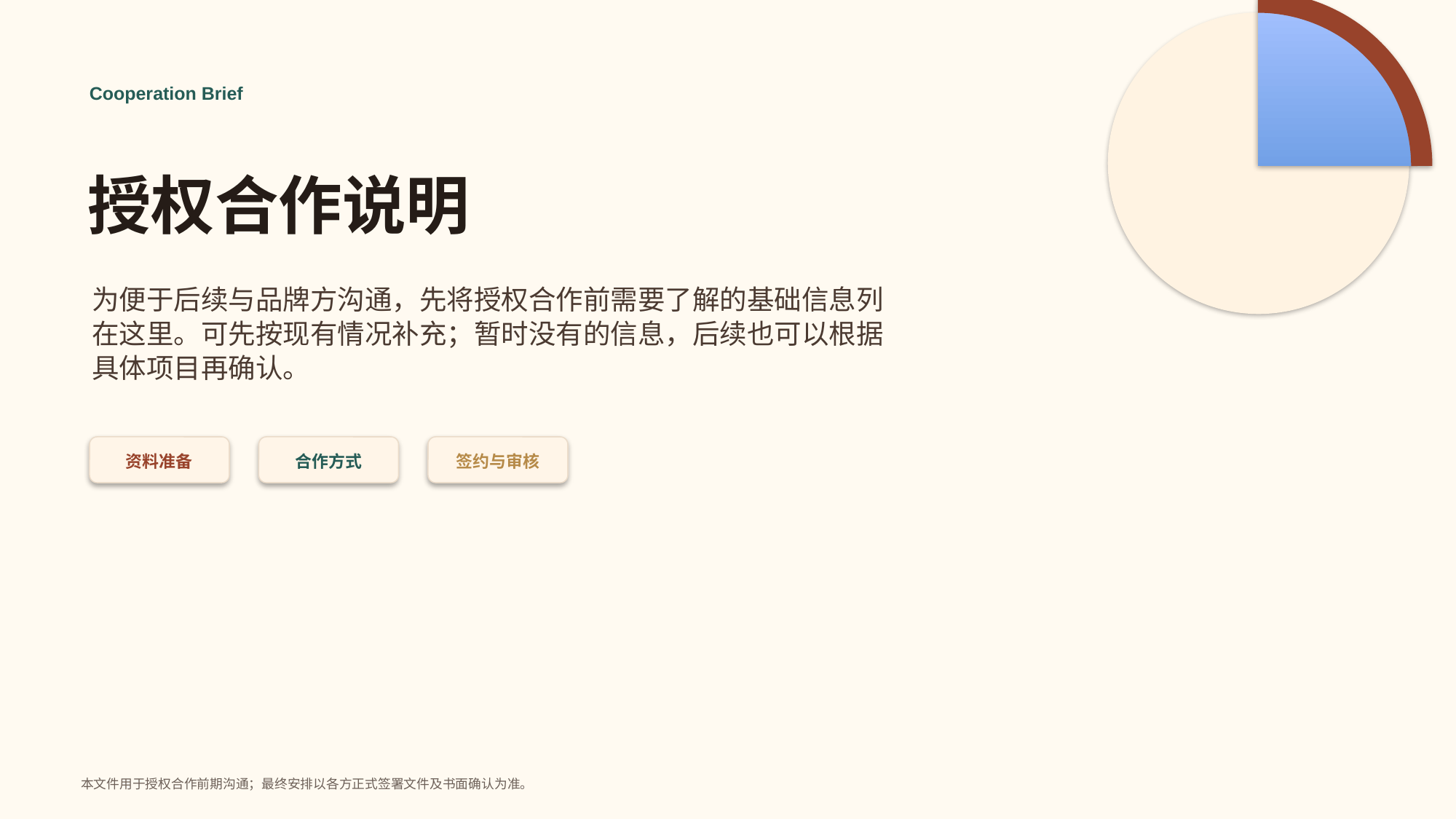

Cooperation Brief
授权合作说明
为便于后续与品牌方沟通，先将授权合作前需要了解的基础信息列在这里。可先按现有情况补充；暂时没有的信息，后续也可以根据具体项目再确认。

资料准备
合作方式
签约与审核
本文件用于授权合作前期沟通；最终安排以各方正式签署文件及书面确认为准。